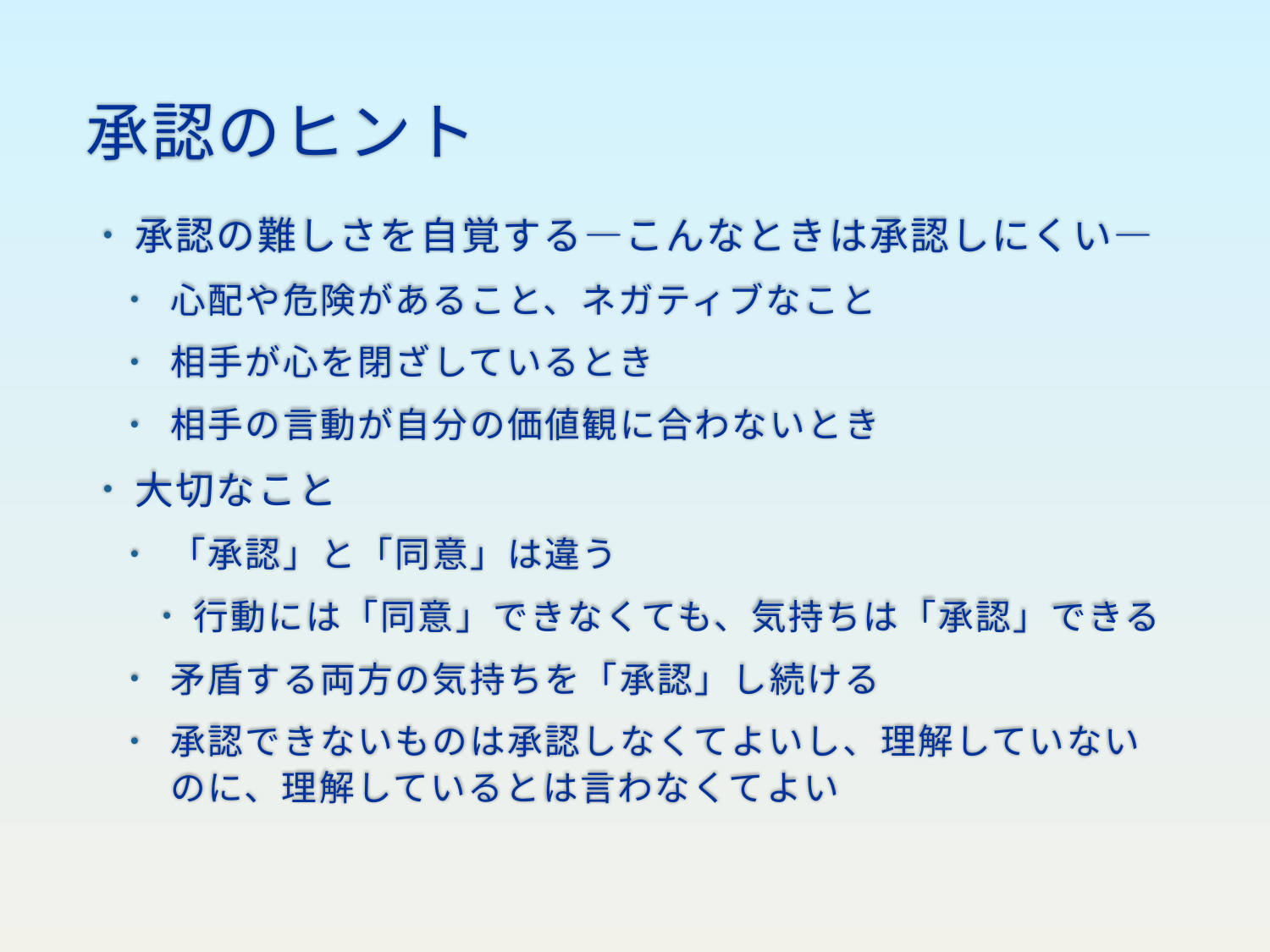

# 承認のヒント
承認の難しさを自覚する―こんなときは承認しにくい―
心配や危険があること、ネガティブなこと
相手が心を閉ざしているとき
相手の言動が自分の価値観に合わないとき
大切なこと
「承認」と「同意」は違う
行動には「同意」できなくても、気持ちは「承認」できる
矛盾する両方の気持ちを「承認」し続ける
承認できないものは承認しなくてよいし、理解していないのに、理解しているとは言わなくてよい